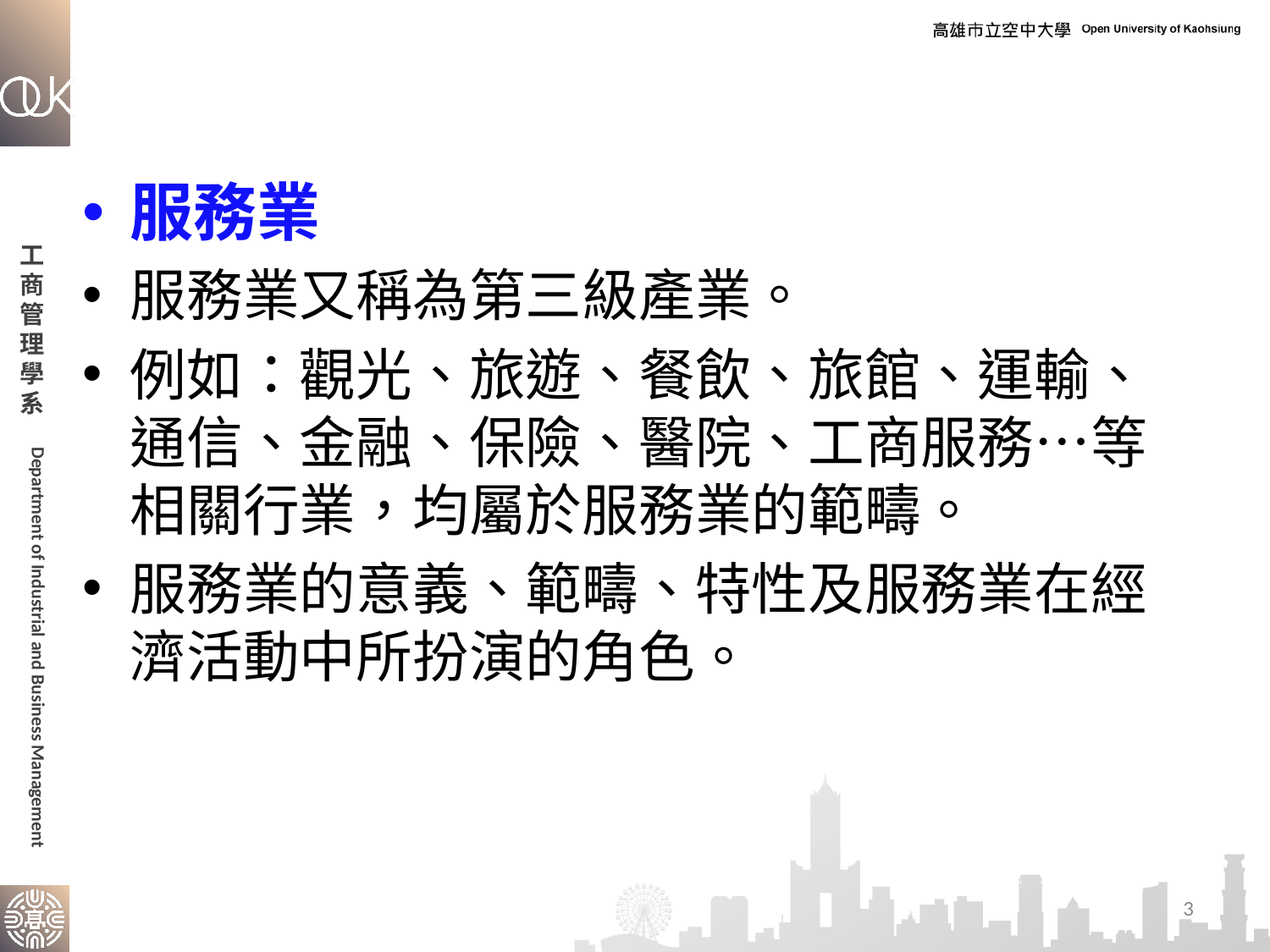

#
服務業
服務業又稱為第三級產業。
例如：觀光、旅遊、餐飲、旅館、運輸、通信、金融、保險、醫院、工商服務…等相關行業，均屬於服務業的範疇。
服務業的意義、範疇、特性及服務業在經濟活動中所扮演的角色。

3